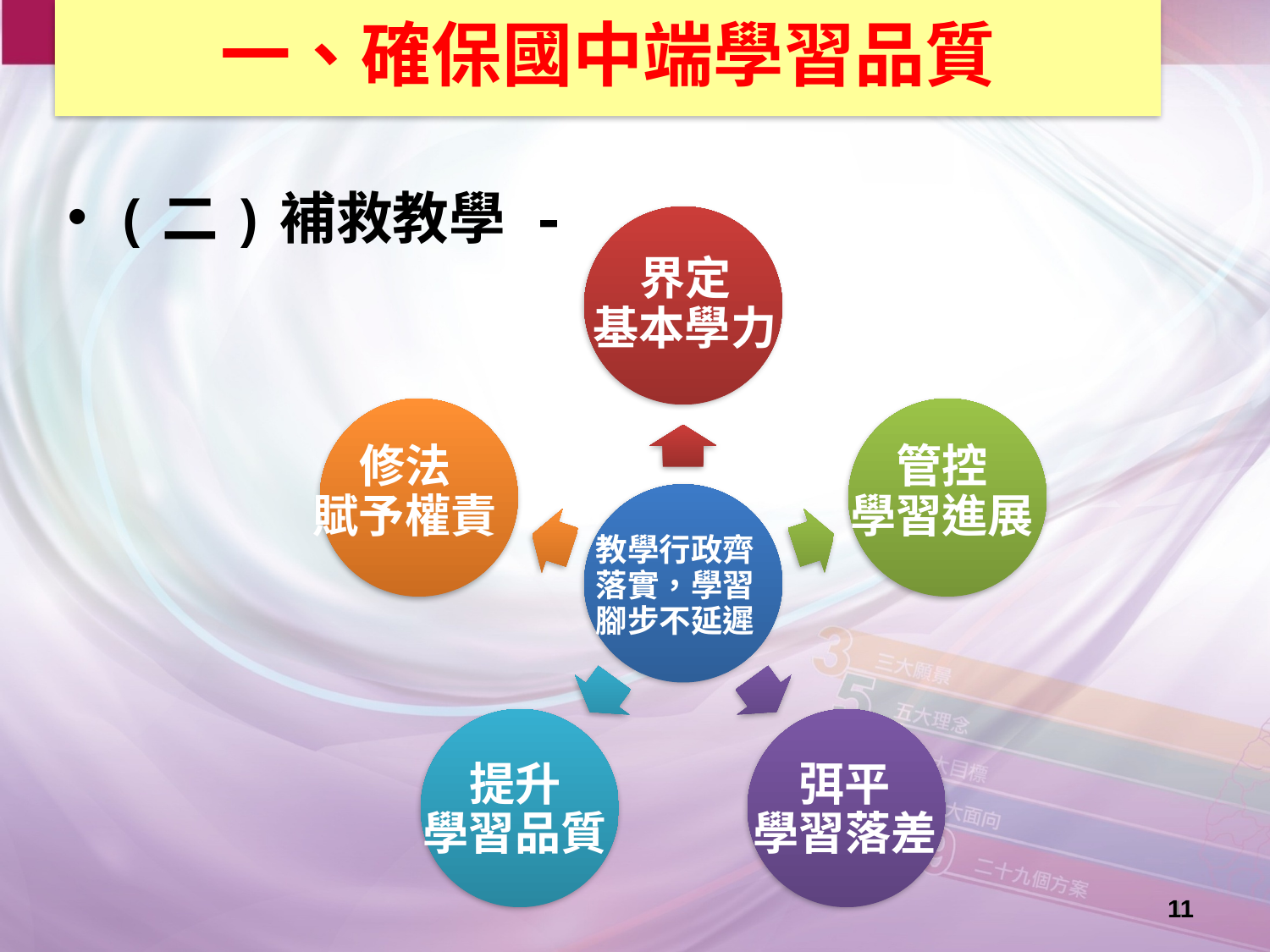

一、確保國中端學習品質
(二)補救教學 -

界定
基本學力
修法
賦予權責
管控
學習進展
教學行政齊
落實，學習
腳步不延遲
提升
學習品質
弭平
學習落差
11
11